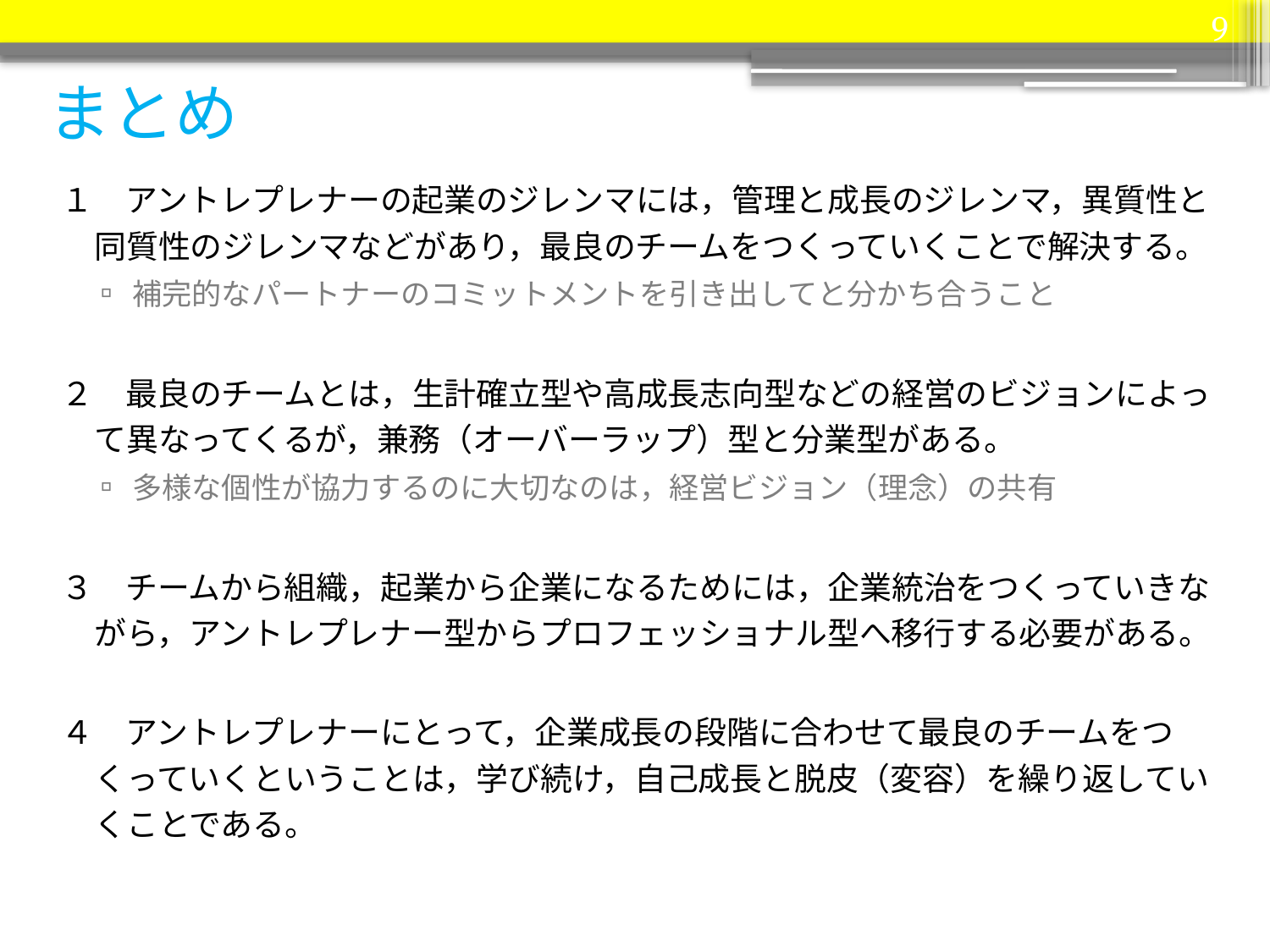

9
# まとめ
１　アントレプレナーの起業のジレンマには，管理と成長のジレンマ，異質性と同質性のジレンマなどがあり，最良のチームをつくっていくことで解決する。
補完的なパートナーのコミットメントを引き出してと分かち合うこと

２　最良のチームとは，生計確立型や高成長志向型などの経営のビジョンによって異なってくるが，兼務（オーバーラップ）型と分業型がある。
多様な個性が協力するのに大切なのは，経営ビジョン（理念）の共有

３　チームから組織，起業から企業になるためには，企業統治をつくっていきながら，アントレプレナー型からプロフェッショナル型へ移行する必要がある。

４　アントレプレナーにとって，企業成長の段階に合わせて最良のチームをつくっていくということは，学び続け，自己成長と脱皮（変容）を繰り返していくことである。